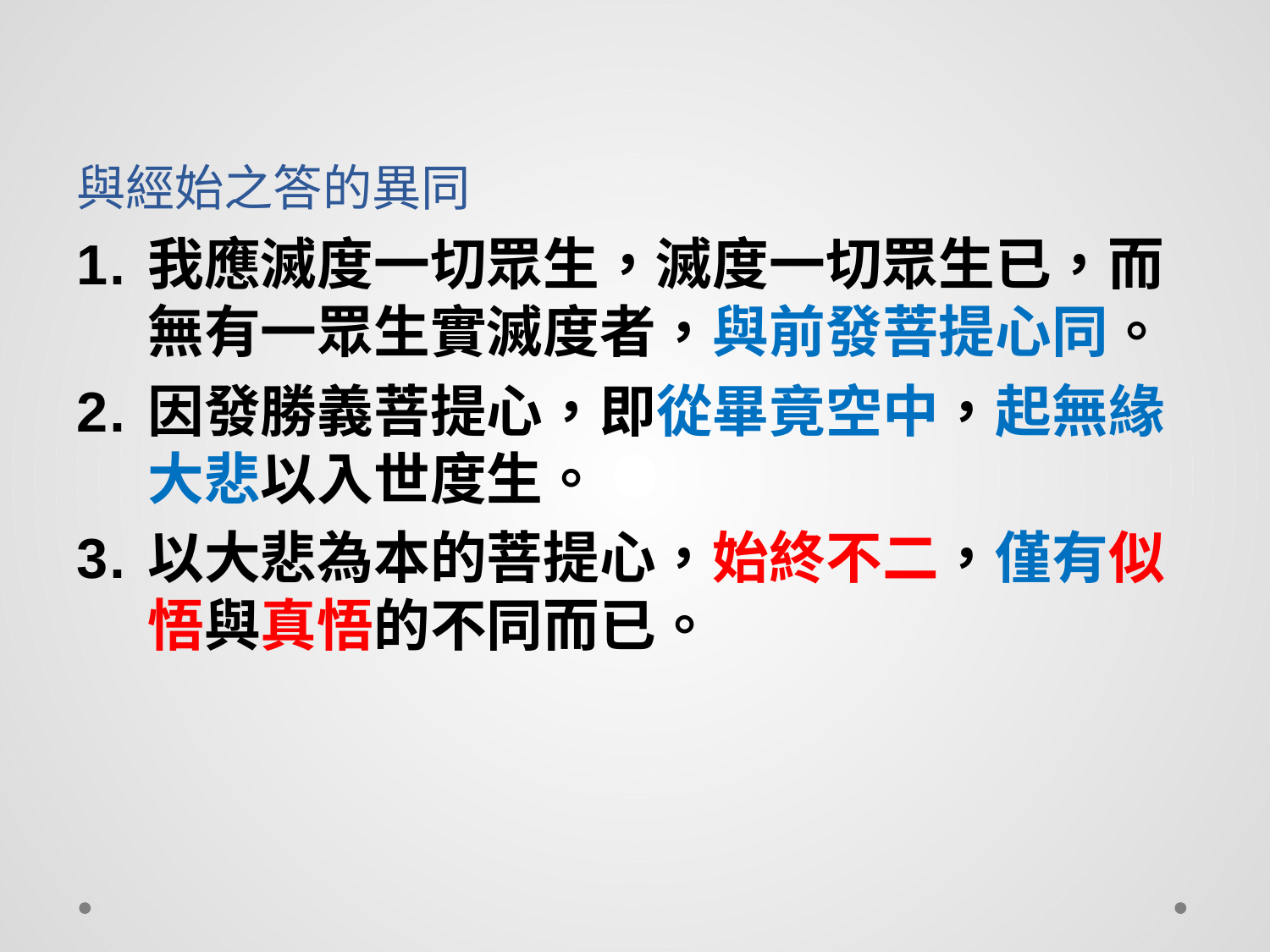

# 與經始之答的異同
我應滅度一切眾生，滅度一切眾生已，而無有一眾生實滅度者，與前發菩提心同。
因發勝義菩提心，即從畢竟空中，起無緣大悲以入世度生。
以大悲為本的菩提心，始終不二，僅有似悟與真悟的不同而已。